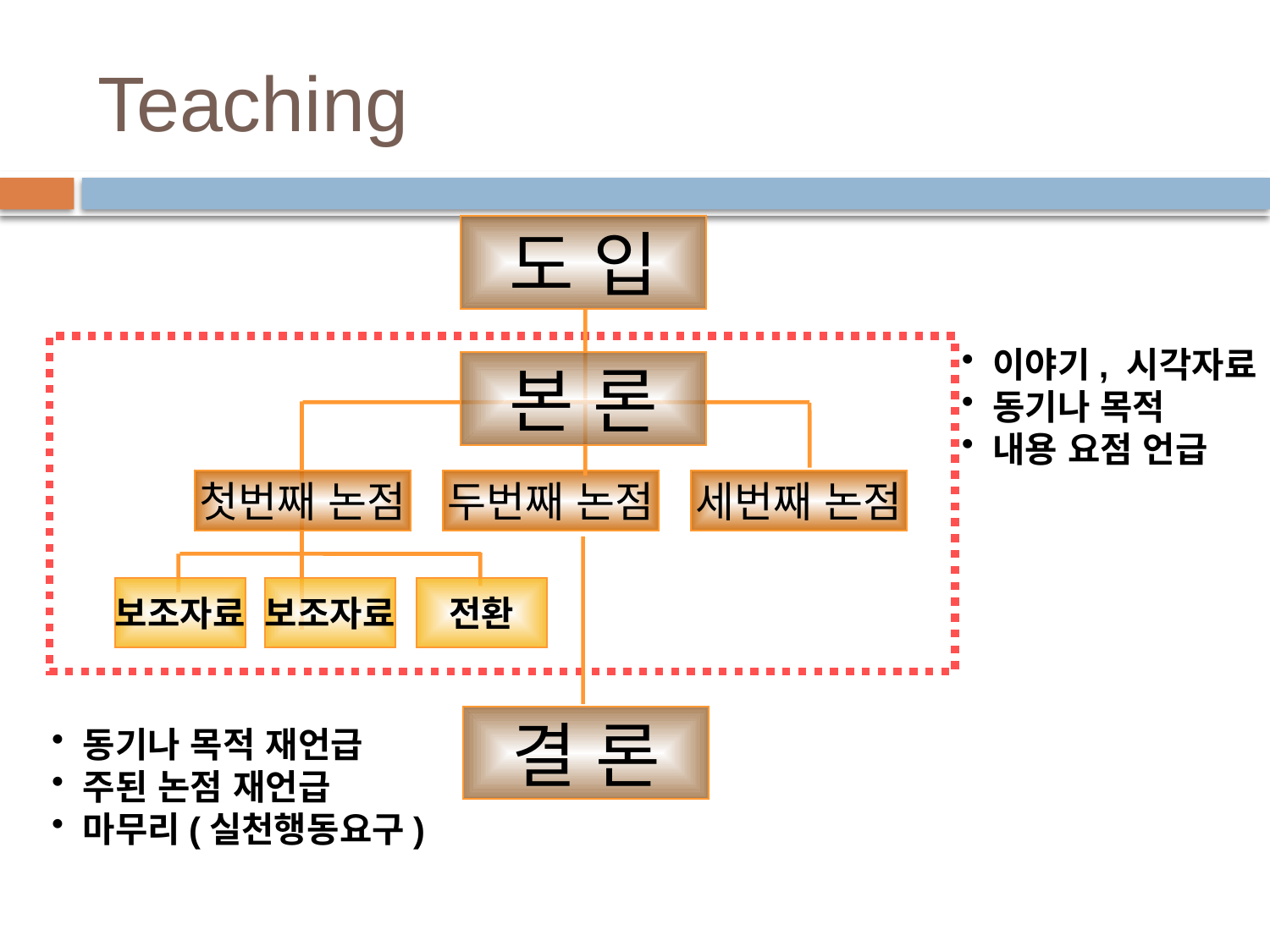

# Teaching
도 입

본 론

결 론

 이야기, 시각자료
 동기나 목적
 내용 요점 언급

첫번째 논점
두번째 논점
세번째 논점

보조자료
보조자료
전환
 동기나 목적 재언급
 주된 논점 재언급
 마무리(실천행동요구)